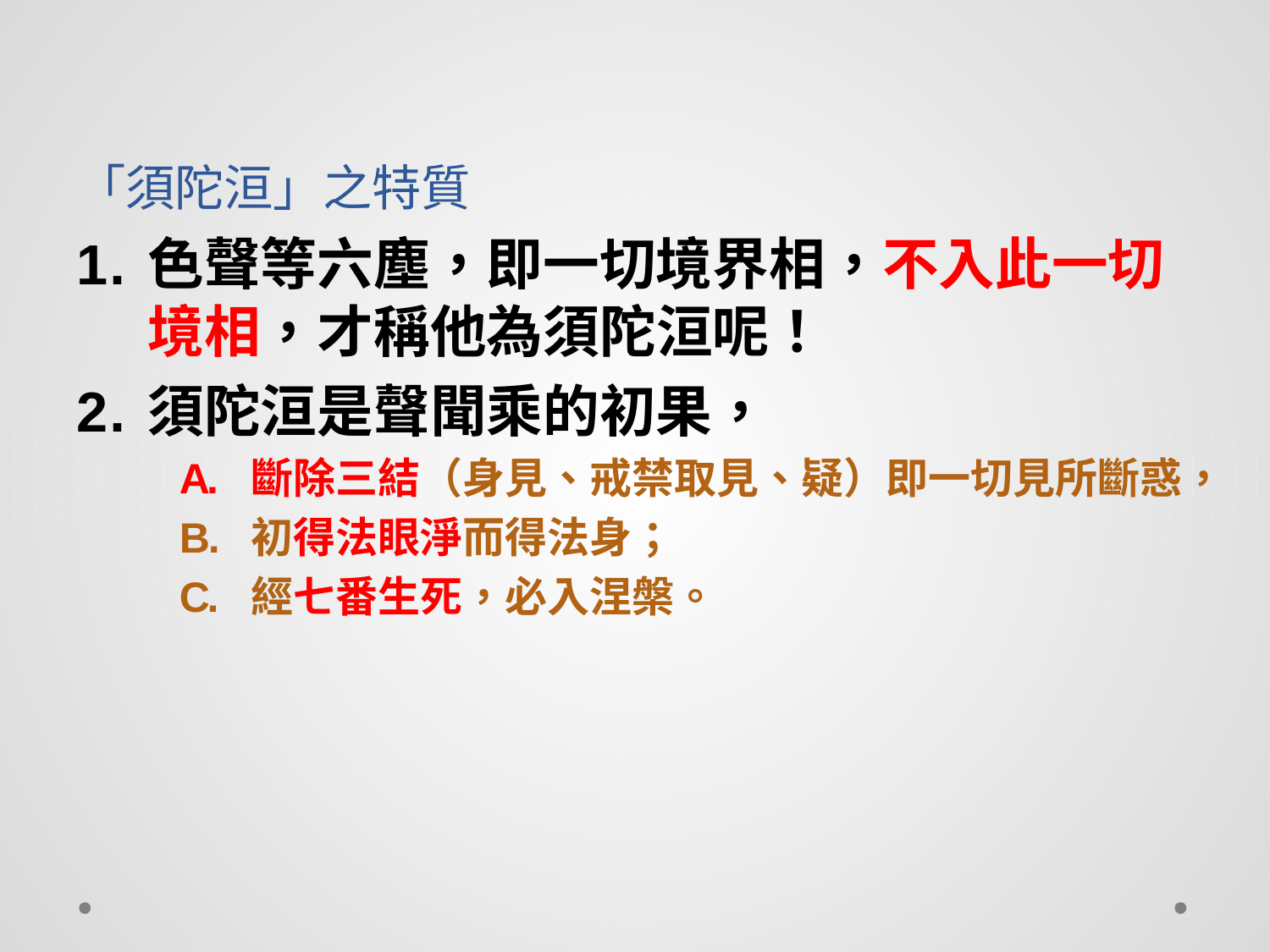

# 「須陀洹」之特質
色聲等六塵，即一切境界相，不入此一切境相，才稱他為須陀洹呢！
須陀洹是聲聞乘的初果，
斷除三結（身見、戒禁取見、疑）即一切見所斷惑，
初得法眼淨而得法身；
經七番生死，必入涅槃。